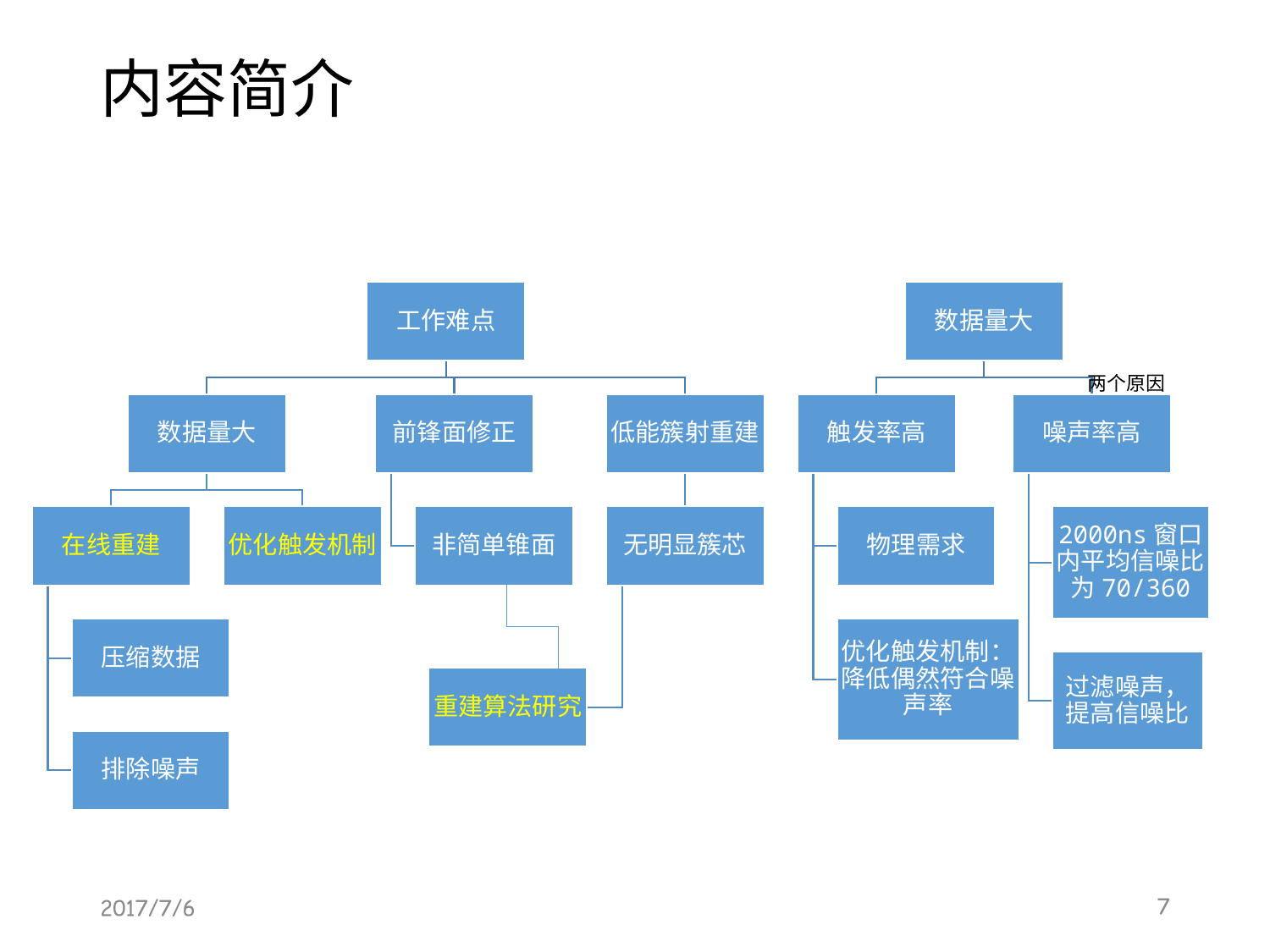

# 内容简介
工作难点
数据量大
在线重建
压缩数据
排除噪声
优化触发机制
前锋面修正
非简单锥面
低能簇射重建
无明显簇芯
重建算法研究
数据量大
触发率高
物理需求
优化触发机制：降低偶然符合噪声率
噪声率高
2000ns窗口内平均信噪比为70/360
过滤噪声，提高信噪比
两个原因
2017/7/6
7